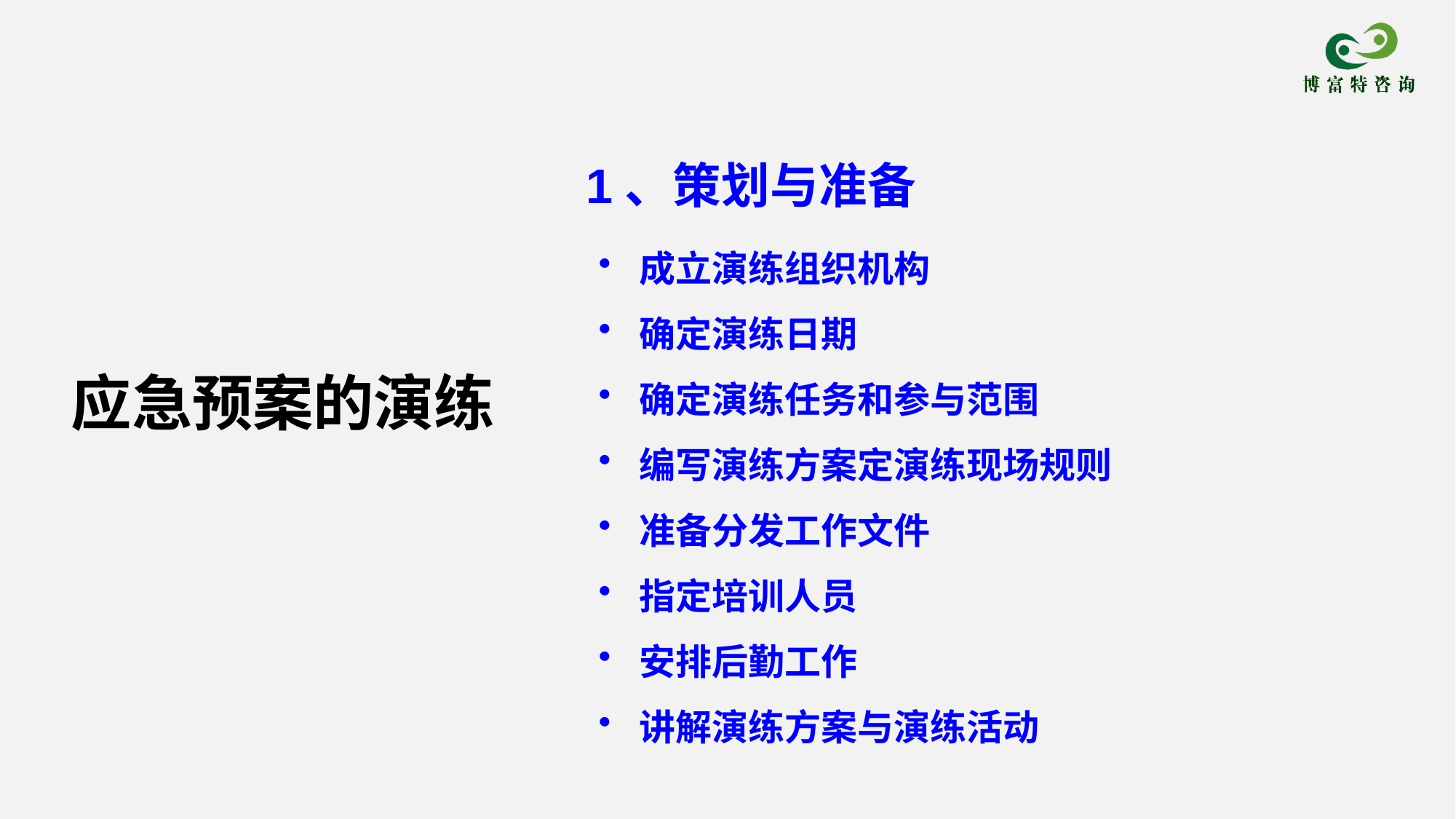

1、策划与准备
成立演练组织机构
确定演练日期
确定演练任务和参与范围
编写演练方案定演练现场规则
准备分发工作文件
指定培训人员
安排后勤工作
讲解演练方案与演练活动
应急预案的演练